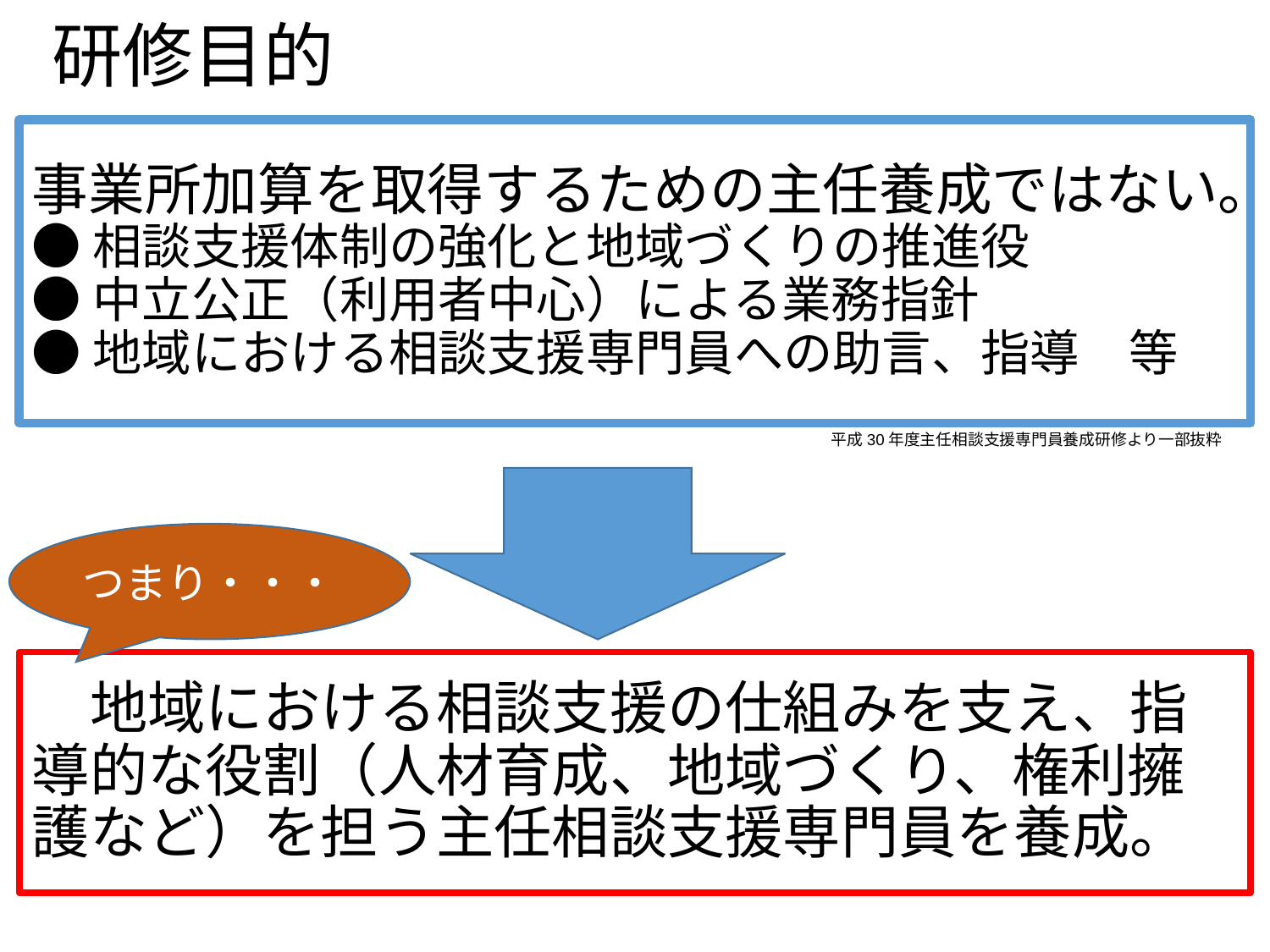

研修目的
事業所加算を取得するための主任養成ではない。
●相談支援体制の強化と地域づくりの推進役
●中立公正（利用者中心）による業務指針
●地域における相談支援専門員への助言、指導　等
平成30年度主任相談支援専門員養成研修より一部抜粋

つまり・・・
# 地域における相談支援の仕組みを支え、指導的な役割（人材育成、地域づくり、権利擁護など）を担う主任相談支援専門員を養成。